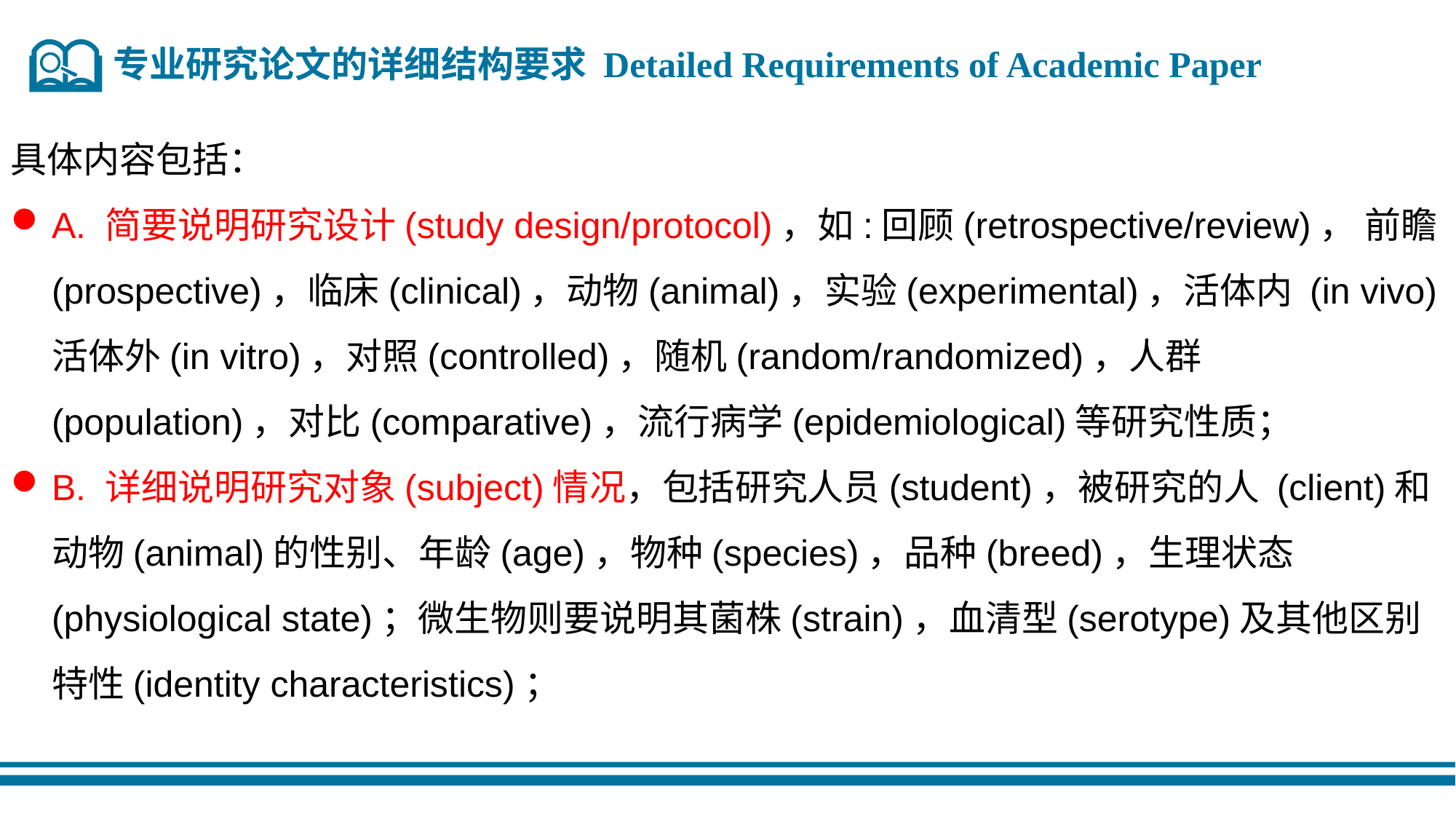

专业研究论文的详细结构要求 Detailed Requirements of Academic Paper
具体内容包括：
A. 简要说明研究设计(study design/protocol)，如:回顾(retrospective/review)， 前瞻(prospective)，临床(clinical)，动物(animal)，实验(experimental)，活体内 (in vivo)活体外(in vitro)，对照(controlled)，随机(random/randomized)，人群 (population)，对比(comparative)，流行病学(epidemiological)等研究性质；
B. 详细说明研究对象(subject)情况，包括研究人员(student)，被研究的人 (client)和动物(animal)的性别、年龄(age)，物种(species)，品种(breed)，生理状态(physiological state)；微生物则要说明其菌株(strain)，血清型(serotype)及其他区别特性(identity characteristics)；